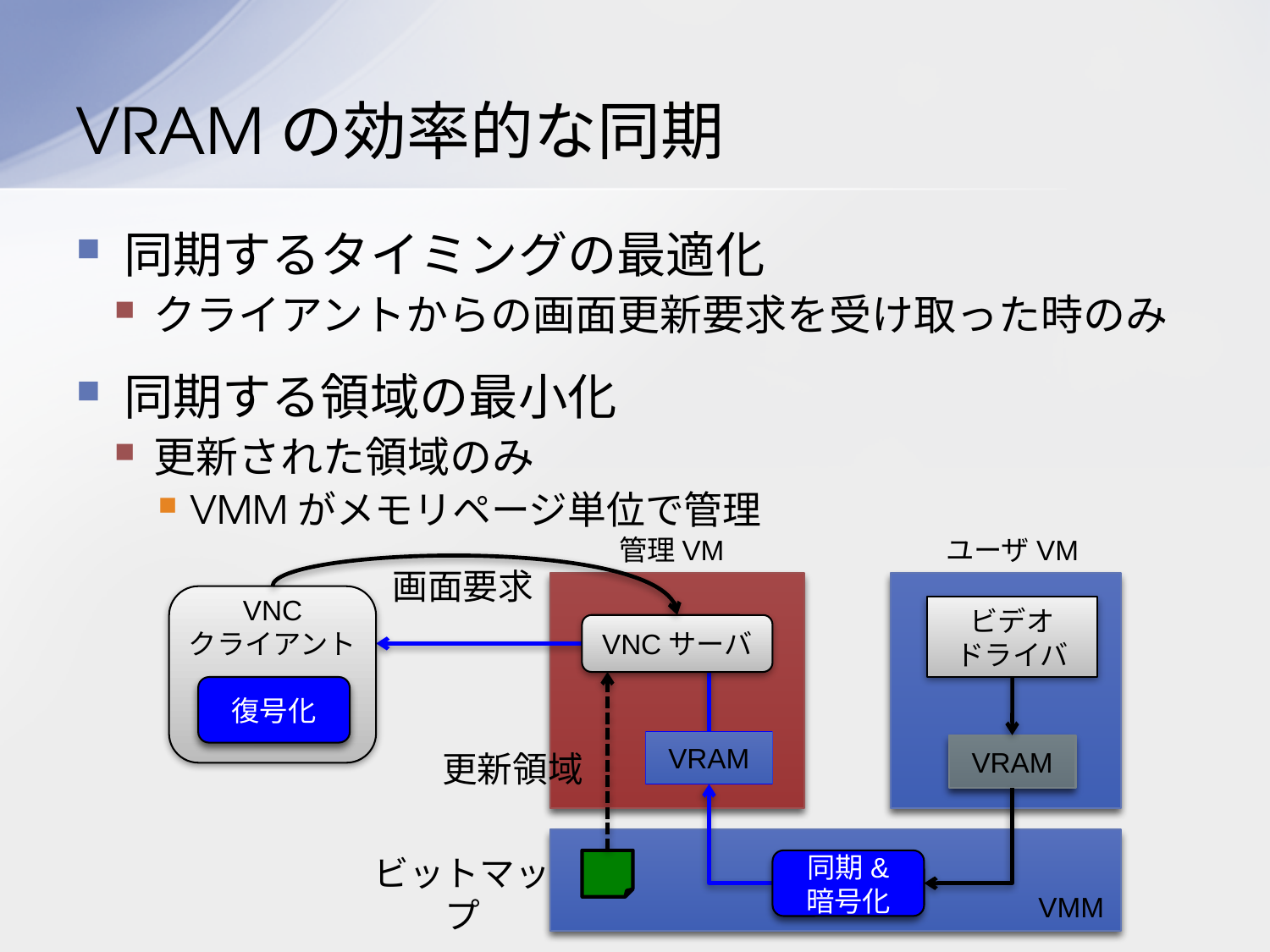

# VRAMの効率的な同期
同期するタイミングの最適化
クライアントからの画面更新要求を受け取った時のみ
同期する領域の最小化
更新された領域のみ
VMMがメモリページ単位で管理

管理VM

 ユーザVM

画面要求

VNC
クライアント
ビデオ
ドライバ
VNCサーバ
復号化
VRAM
VRAM
更新領域

ビットマップ

同期&
暗号化
VMM